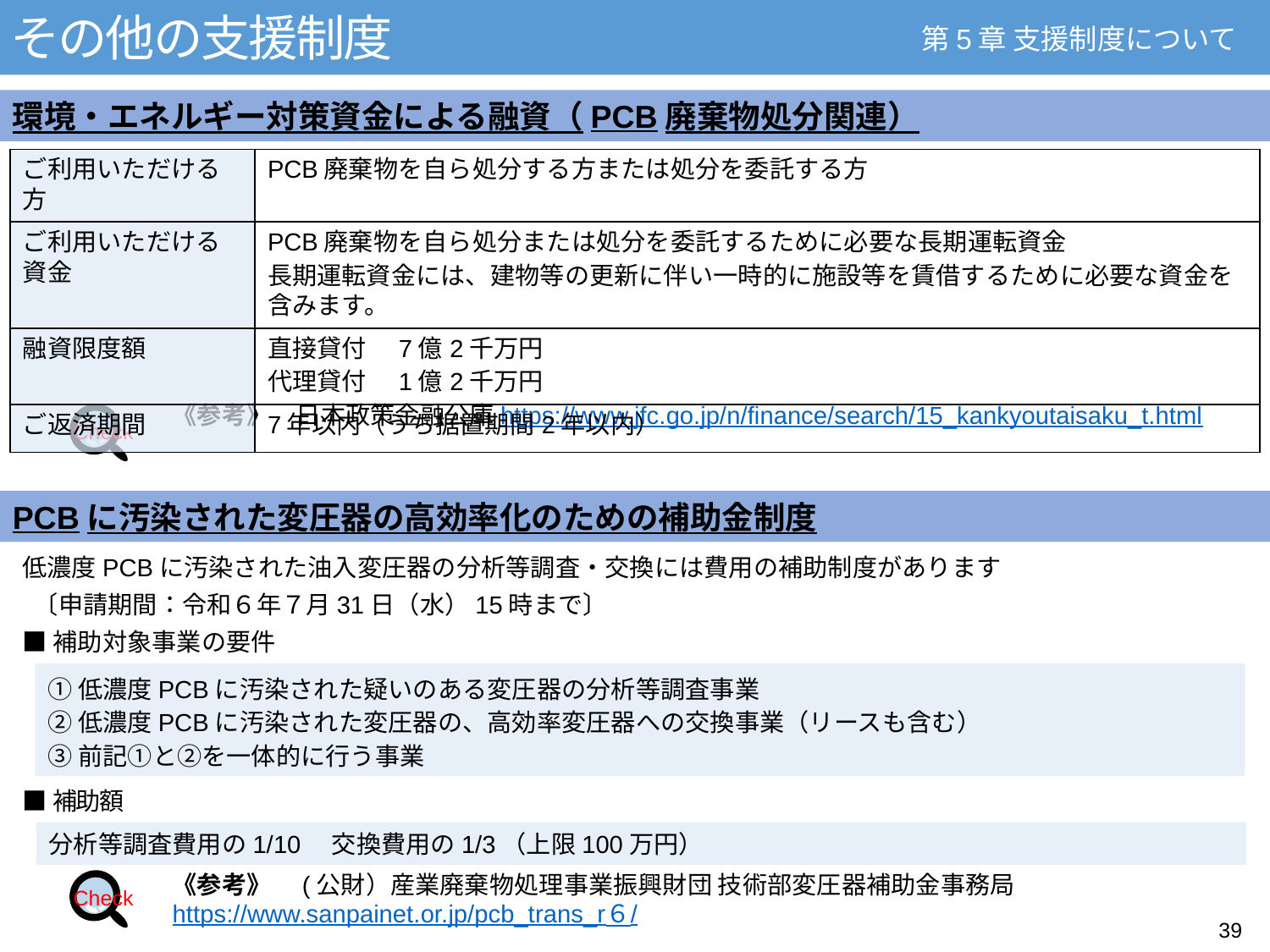

その他の支援制度
第5章 支援制度について
環境・エネルギー対策資金による融資（PCB廃棄物処分関連）
| ご利用いただける方 | PCB廃棄物を自ら処分する方または処分を委託する方 |
| --- | --- |
| ご利用いただける資金 | PCB廃棄物を自ら処分または処分を委託するために必要な長期運転資金 長期運転資金には、建物等の更新に伴い一時的に施設等を賃借するために必要な資金を含みます。 |
| 融資限度額 | 直接貸付 7億2千万円 代理貸付 1億2千万円 |
| ご返済期間 | 7年以内（うち据置期間2年以内） |
《参考》　日本政策金融公庫https://www.jfc.go.jp/n/finance/search/15_kankyoutaisaku_t.html

Check
PCBに汚染された変圧器の高効率化のための補助金制度
低濃度PCBに汚染された油入変圧器の分析等調査・交換には費用の補助制度があります
 〔申請期間：令和６年７月31日（水）15時まで〕
■補助対象事業の要件
①低濃度PCBに汚染された疑いのある変圧器の分析等調査事業
②低濃度PCBに汚染された変圧器の、高効率変圧器への交換事業（リースも含む）
③前記①と②を一体的に行う事業
■補助額
分析等調査費用の1/10　交換費用の1/3（上限100万円）
《参考》　(公財）産業廃棄物処理事業振興財団 技術部変圧器補助金事務局
https://www.sanpainet.or.jp/pcb_trans_r６/

Check
39